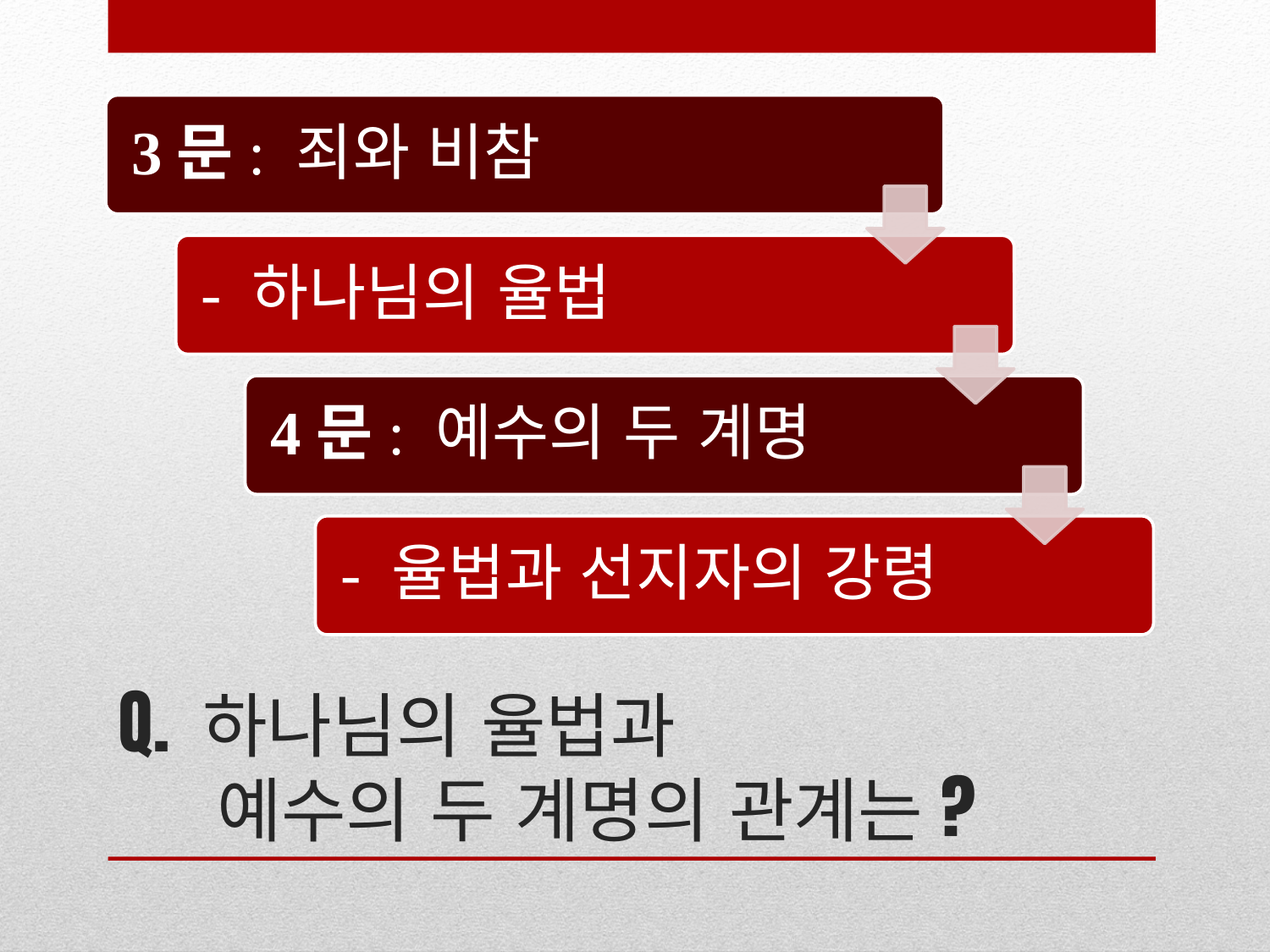

3문: 죄와 비참
- 하나님의 율법
4문: 예수의 두 계명
- 율법과 선지자의 강령

# Q. 하나님의 율법과 예수의 두 계명의 관계는?